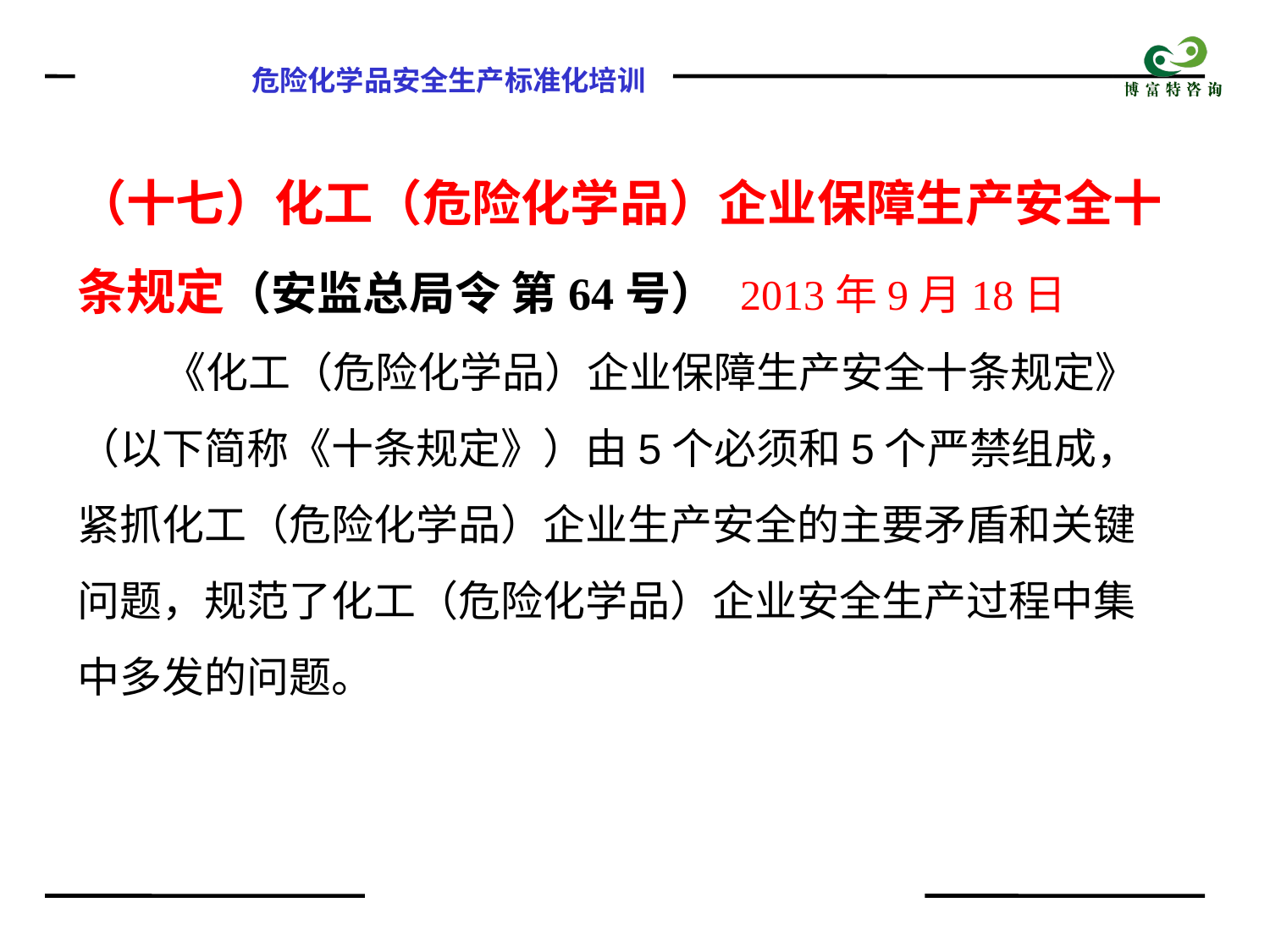

（十七）化工（危险化学品）企业保障生产安全十条规定（安监总局令 第64号） 2013年9月18日
        《化工（危险化学品）企业保障生产安全十条规定》（以下简称《十条规定》）由5个必须和5个严禁组成，紧抓化工（危险化学品）企业生产安全的主要矛盾和关键问题，规范了化工（危险化学品）企业安全生产过程中集中多发的问题。